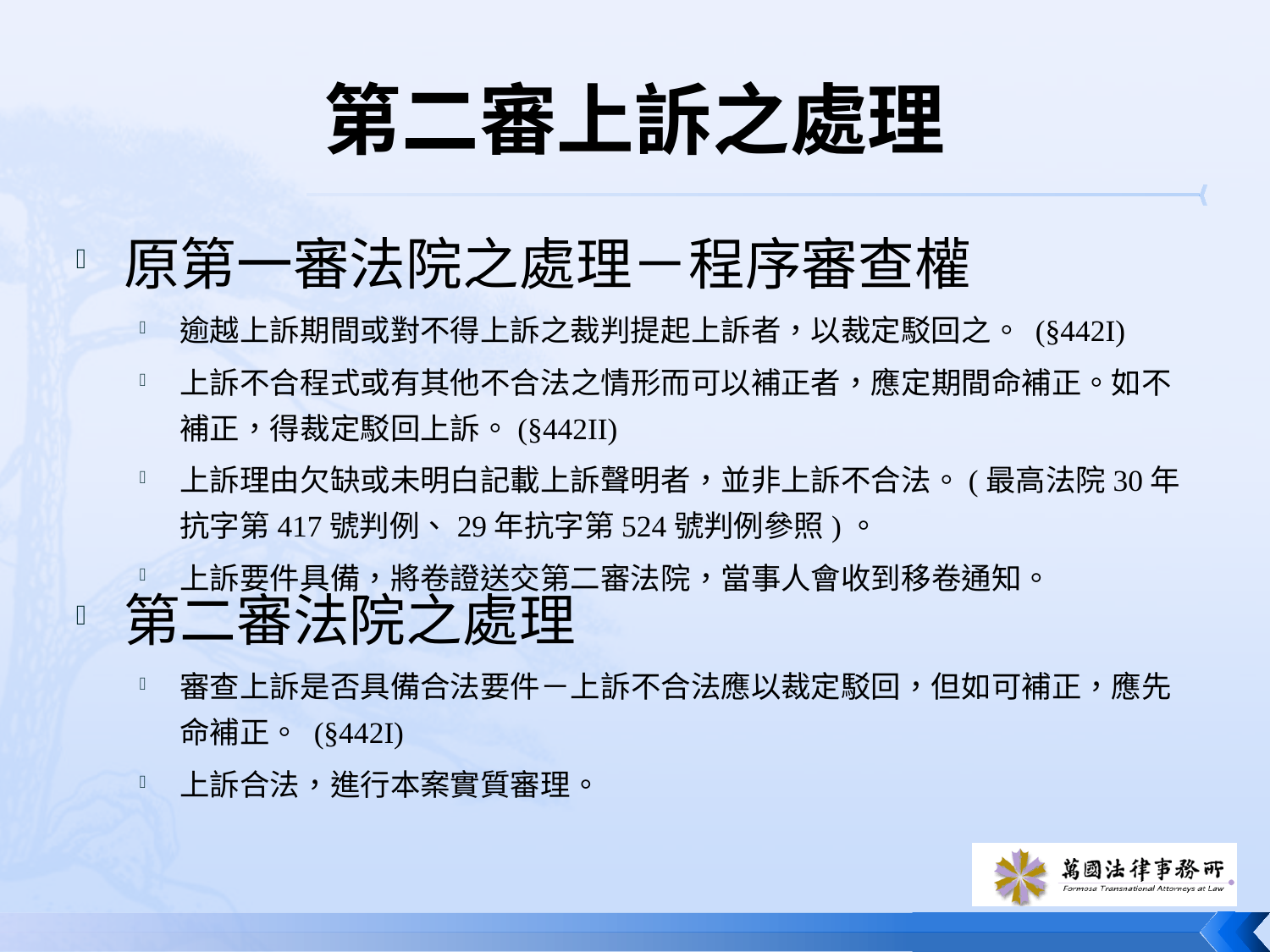

# 第二審上訴之處理
原第一審法院之處理－程序審查權
逾越上訴期間或對不得上訴之裁判提起上訴者，以裁定駁回之。 (§442I)
上訴不合程式或有其他不合法之情形而可以補正者，應定期間命補正。如不補正，得裁定駁回上訴。(§442II)
上訴理由欠缺或未明白記載上訴聲明者，並非上訴不合法。(最高法院30年抗字第417號判例、29年抗字第524號判例參照)。
上訴要件具備，將卷證送交第二審法院，當事人會收到移卷通知。
第二審法院之處理
審查上訴是否具備合法要件－上訴不合法應以裁定駁回，但如可補正，應先命補正。 (§442I)
上訴合法，進行本案實質審理。